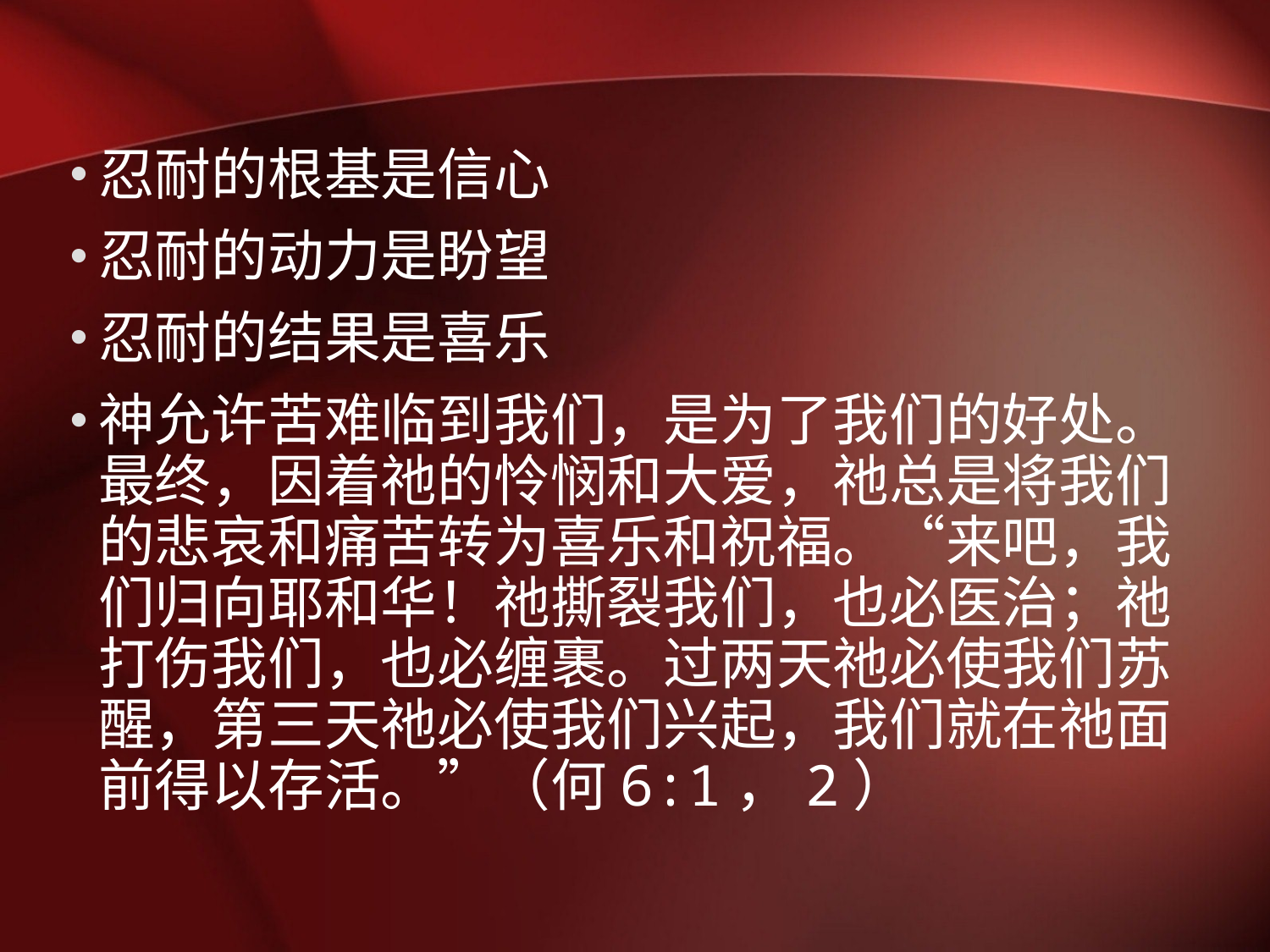

忍耐的根基是信心
忍耐的动力是盼望
忍耐的结果是喜乐
神允许苦难临到我们，是为了我们的好处。最终，因着祂的怜悯和大爱，祂总是将我们的悲哀和痛苦转为喜乐和祝福。“来吧，我们归向耶和华！祂撕裂我们，也必医治；祂打伤我们，也必缠裹。过两天祂必使我们苏醒，第三天祂必使我们兴起，我们就在祂面前得以存活。”（何6:1，2）